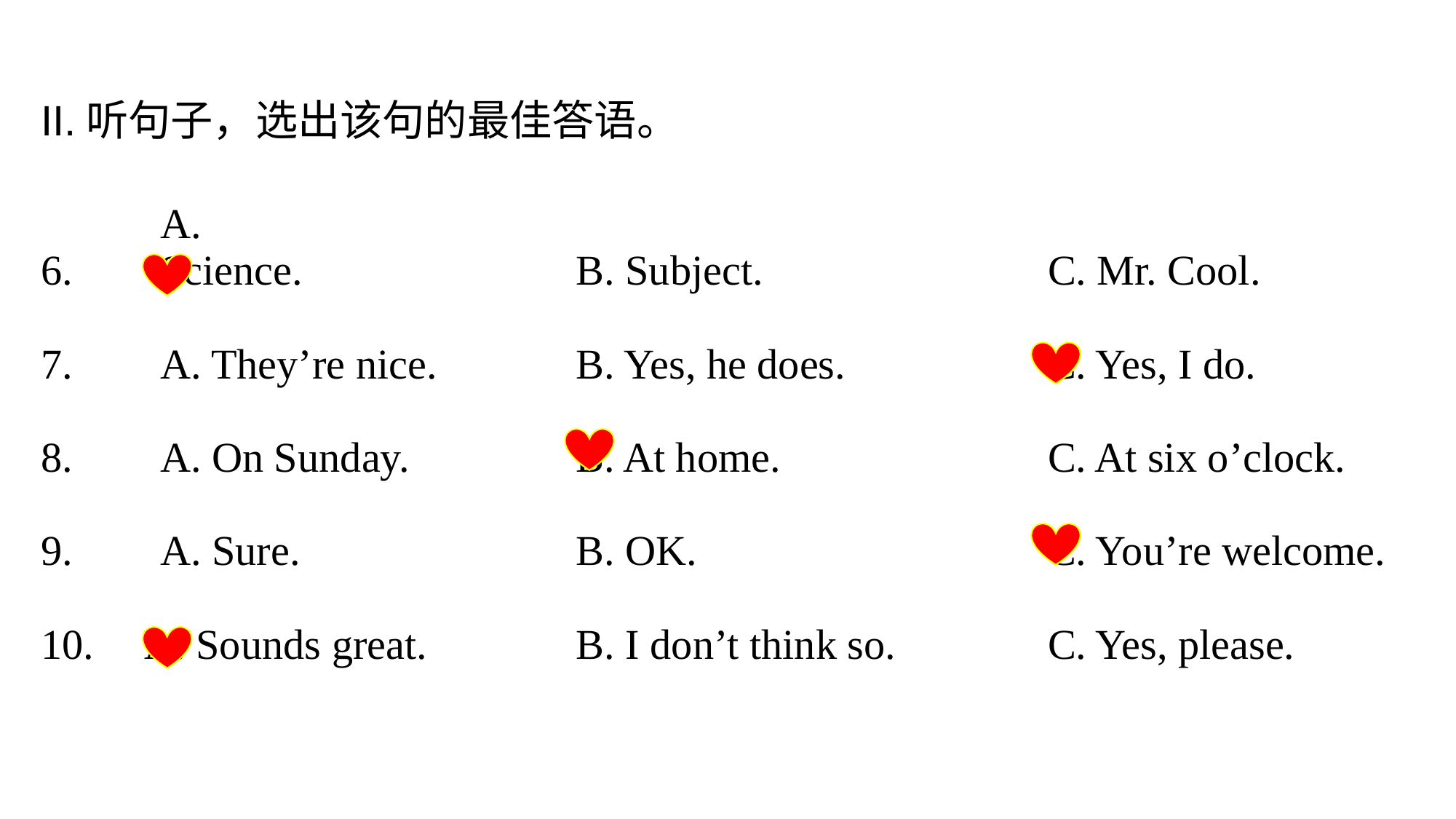

| II.听句子，选出该句的最佳答语。 |  |  |  |  |  |
| --- | --- | --- | --- | --- | --- |
| 6. | A. Science. |  | B. Subject. |  | C. Mr. Cool. |
| 7. | A. They’re nice. |  | B. Yes, he does. |  | C. Yes, I do. |
| 8. | A. On Sunday. |  | B. At home. |  | C. At six o’clock. |
| 9. | A. Sure. |  | B. OK. |  | C. You’re welcome. |
| 10. A. Sounds great. |  |  | B. I don’t think so. |  | C. Yes, please. |